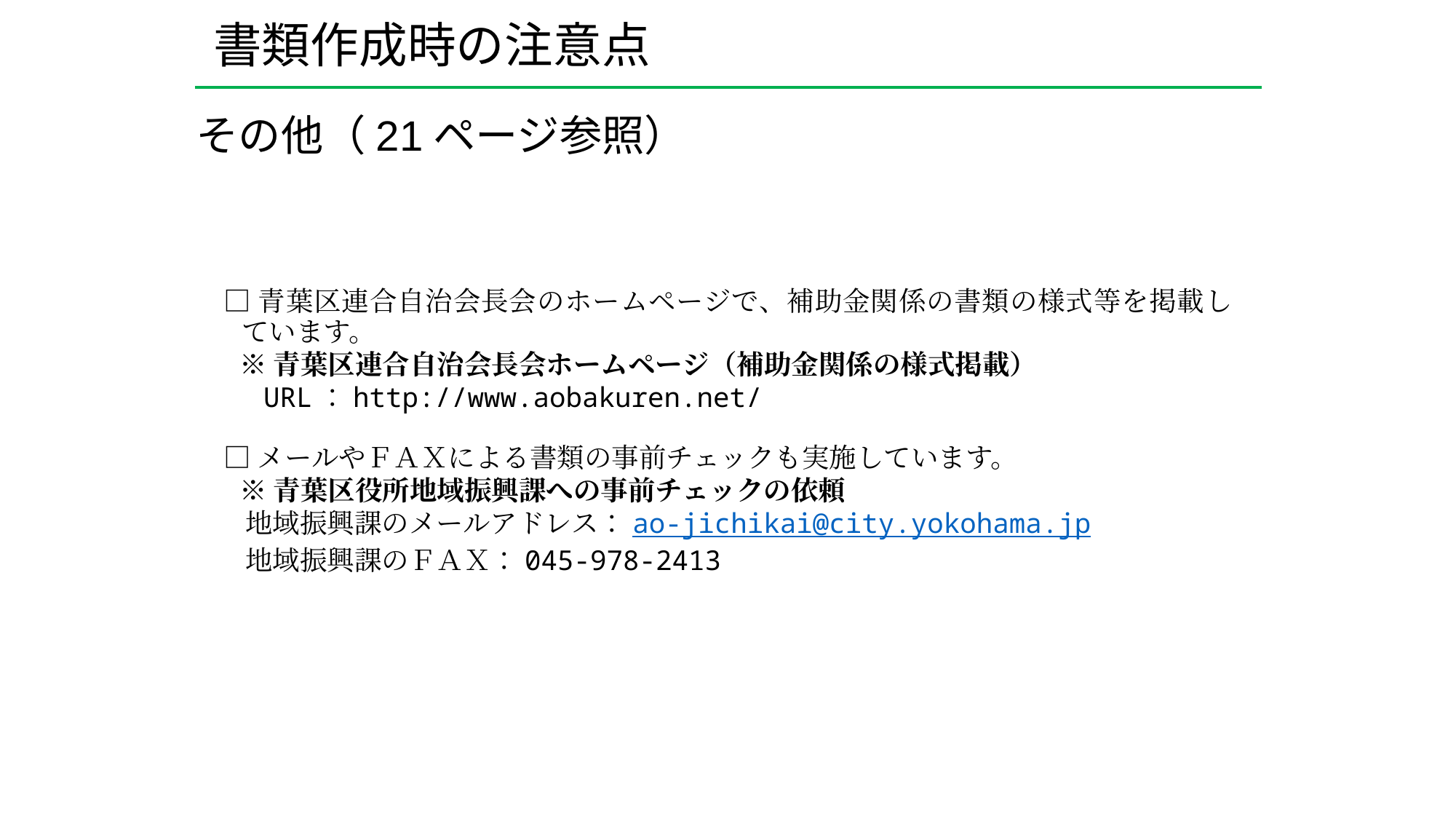

書類作成時の注意点
その他（21ページ参照）
□青葉区連合自治会長会のホームページで、補助金関係の書類の様式等を掲載しています。
※青葉区連合自治会長会ホームページ（補助金関係の様式掲載）
URL：http://www.aobakuren.net/

□メールやＦＡＸによる書類の事前チェックも実施しています。
※青葉区役所地域振興課への事前チェックの依頼
地域振興課のメールアドレス：ao-jichikai@city.yokohama.jp
地域振興課のＦＡＸ：045-978-2413